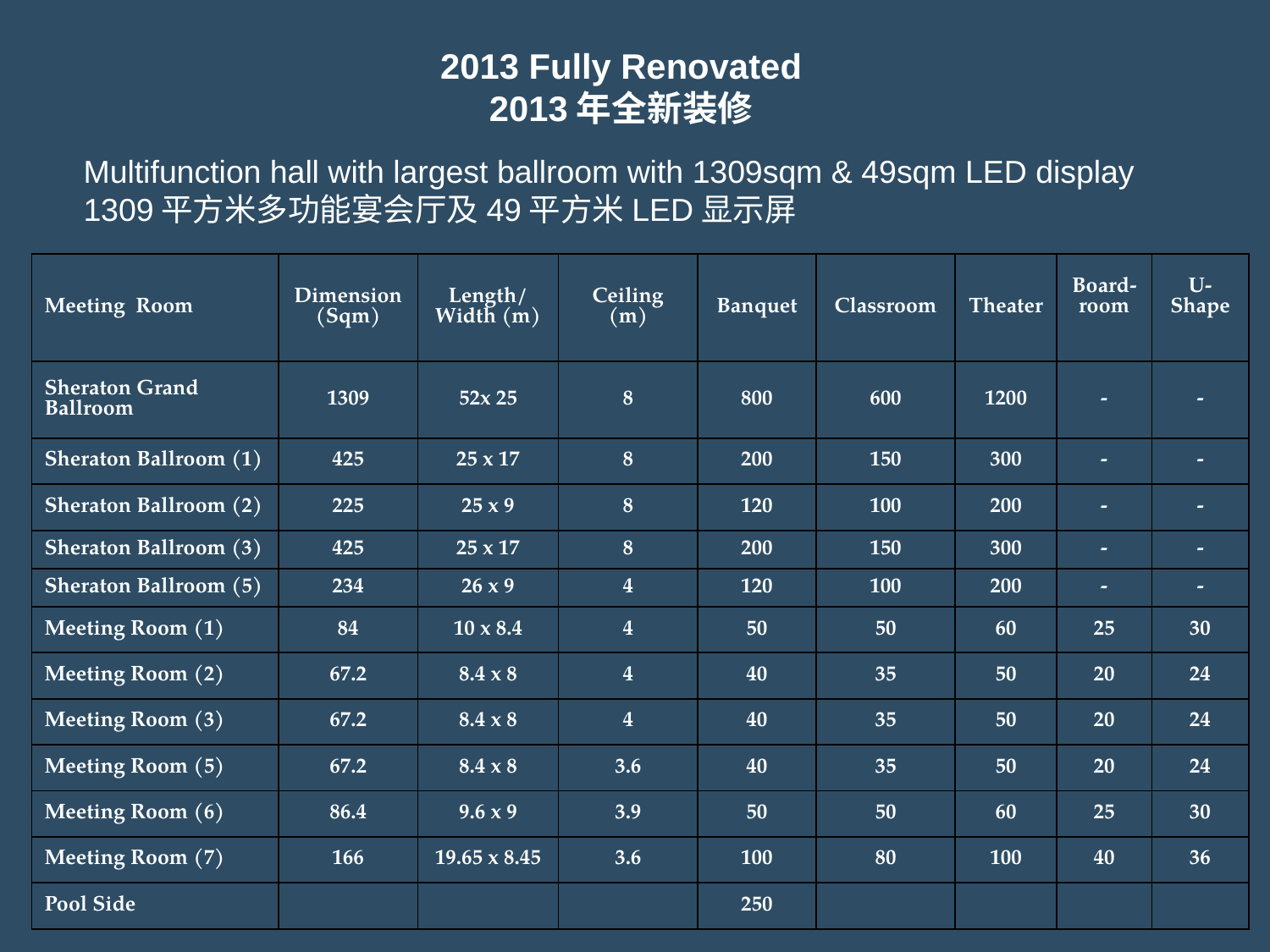

2013 Fully Renovated
2013年全新装修
Multifunction hall with largest ballroom with 1309sqm & 49sqm LED display
1309平方米多功能宴会厅及49平方米LED显示屏
Events Team
宴会团队

| Meeting Room | Dimension (Sqm) | Length/ Width (m) | Ceiling (m) | Banquet | Classroom | Theater | Board-room | U-Shape |
| --- | --- | --- | --- | --- | --- | --- | --- | --- |
| Sheraton Grand Ballroom | 1309 | 52x 25 | 8 | 800 | 600 | 1200 | - | - |
| Sheraton Ballroom (1) | 425 | 25 x 17 | 8 | 200 | 150 | 300 | - | - |
| Sheraton Ballroom (2) | 225 | 25 x 9 | 8 | 120 | 100 | 200 | - | - |
| Sheraton Ballroom (3) | 425 | 25 x 17 | 8 | 200 | 150 | 300 | - | - |
| Sheraton Ballroom (5) | 234 | 26 x 9 | 4 | 120 | 100 | 200 | - | - |
| Meeting Room (1) | 84 | 10 x 8.4 | 4 | 50 | 50 | 60 | 25 | 30 |
| Meeting Room (2) | 67.2 | 8.4 x 8 | 4 | 40 | 35 | 50 | 20 | 24 |
| Meeting Room (3) | 67.2 | 8.4 x 8 | 4 | 40 | 35 | 50 | 20 | 24 |
| Meeting Room (5) | 67.2 | 8.4 x 8 | 3.6 | 40 | 35 | 50 | 20 | 24 |
| Meeting Room (6) | 86.4 | 9.6 x 9 | 3.9 | 50 | 50 | 60 | 25 | 30 |
| Meeting Room (7) | 166 | 19.65 x 8.45 | 3.6 | 100 | 80 | 100 | 40 | 36 |
| Pool Side |  |  |  | 250 |  |  |  |  |